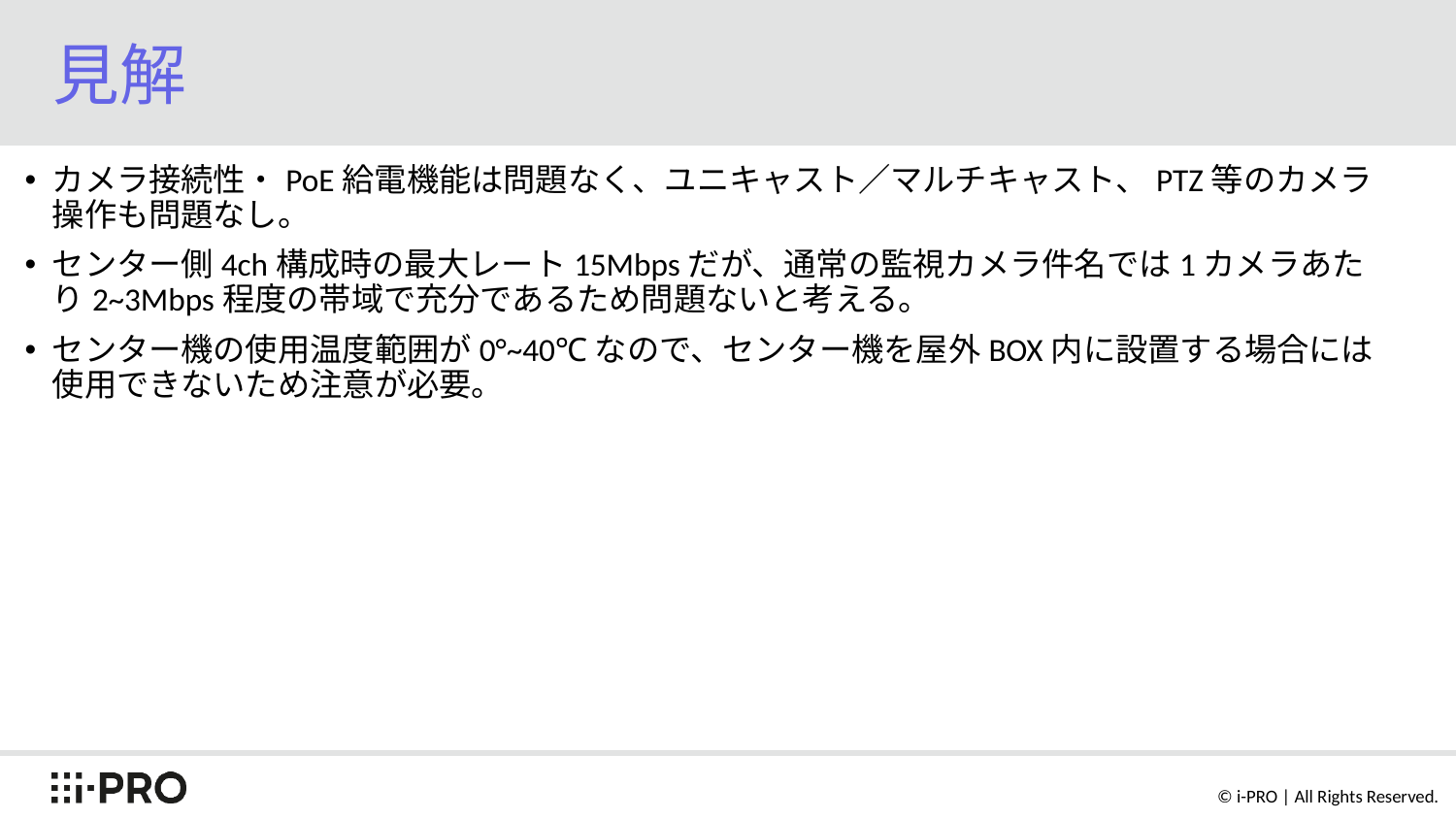

# 見解
カメラ接続性・PoE給電機能は問題なく、ユニキャスト／マルチキャスト、PTZ等のカメラ操作も問題なし。
センター側4ch構成時の最大レート15Mbpsだが、通常の監視カメラ件名では1カメラあたり2~3Mbps程度の帯域で充分であるため問題ないと考える。
センター機の使用温度範囲が0°~40℃なので、センター機を屋外BOX内に設置する場合には使用できないため注意が必要。